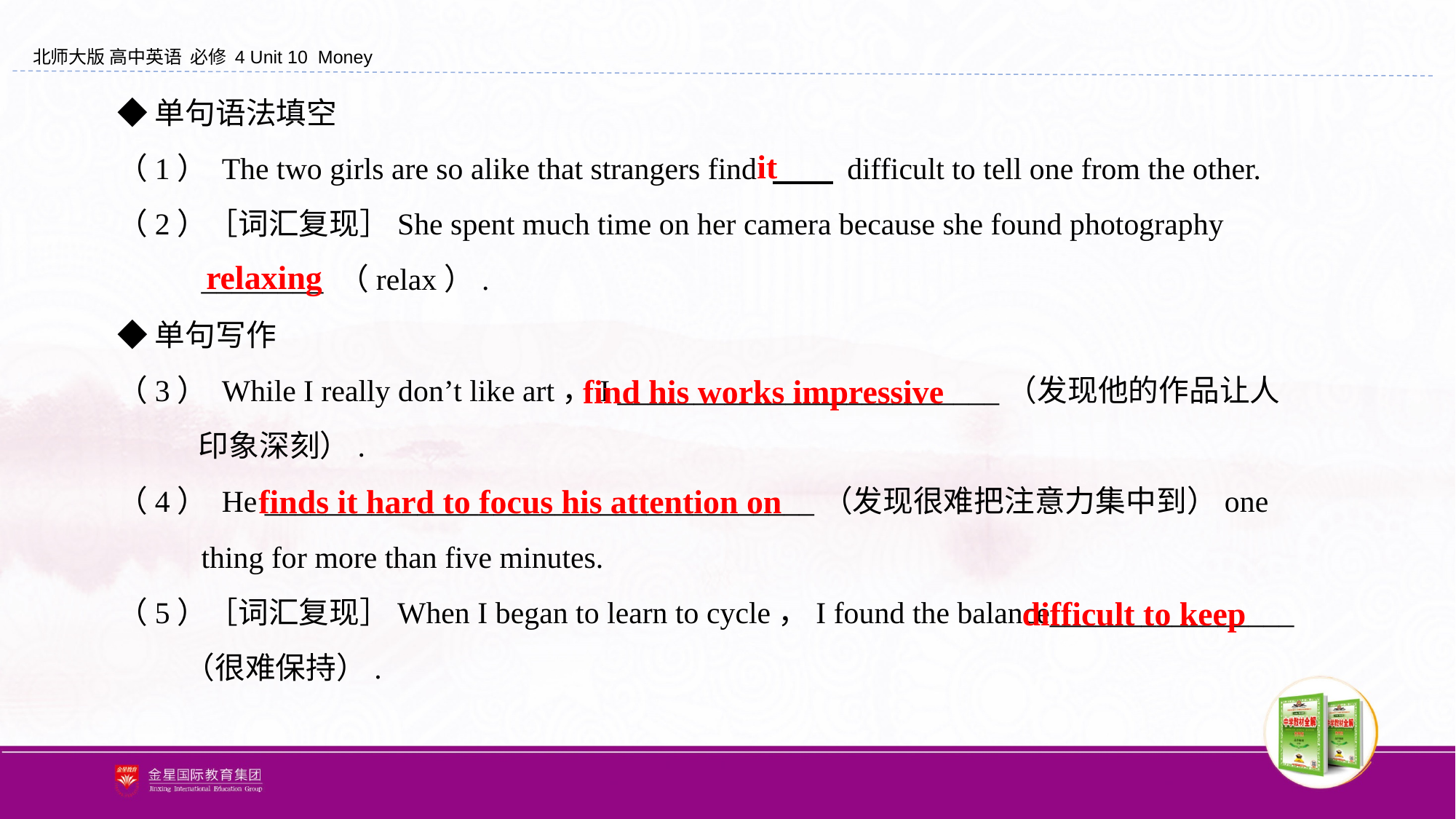

◆单句语法填空
（1） The two girls are so alike that strangers find 　　 difficult to tell one from the other.
（2）［词汇复现］She spent much time on her camera because she found photography
           ________ （relax）.
◆单句写作
（3） While I really don’t like art，I _________________________（发现他的作品让人
           印象深刻）.
（4） He ____________________________________（发现很难把注意力集中到）one
           thing for more than five minutes.
（5）［词汇复现］When I began to learn to cycle，I found the balance________________
　　 （很难保持）.

 it
 relaxing
 find his works impressive
 finds it hard to focus his attention on
difficult to keep